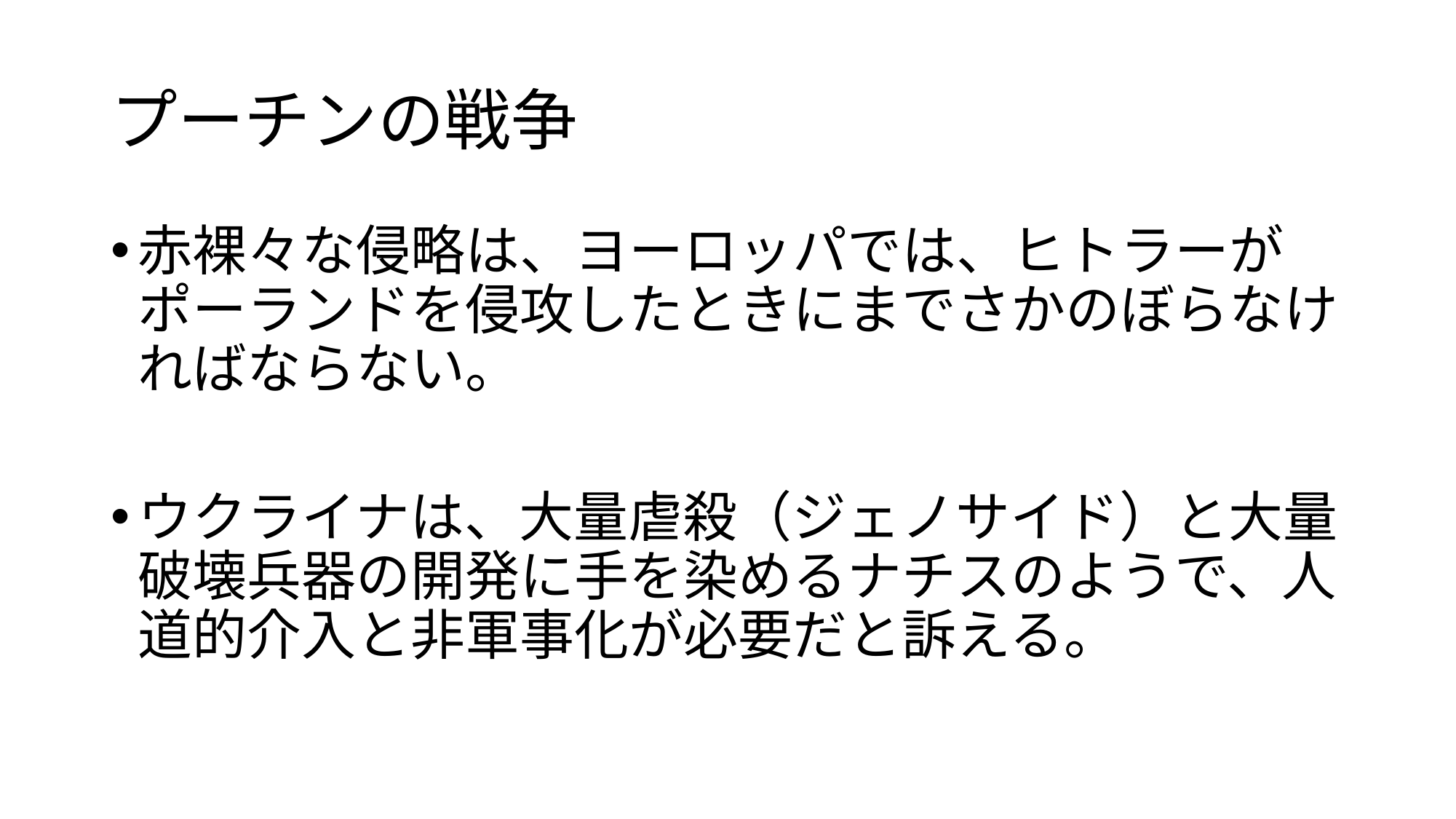

# プーチンの戦争
赤裸々な侵略は、ヨーロッパでは、ヒトラーがポーランドを侵攻したときにまでさかのぼらなければならない。

ウクライナは、大量虐殺（ジェノサイド）と大量破壊兵器の開発に手を染めるナチスのようで、人道的介入と非軍事化が必要だと訴える。